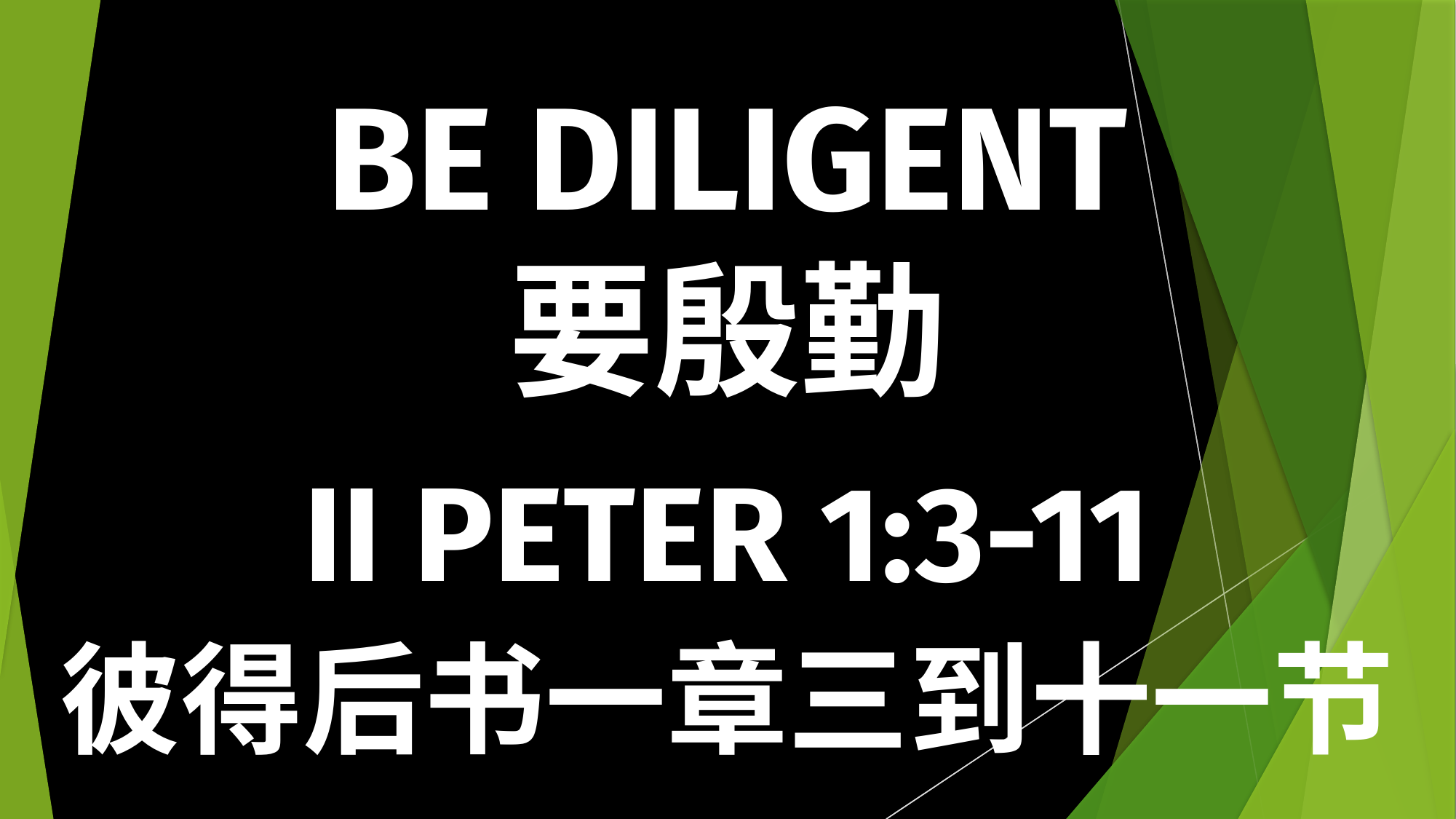

# BE DILIGENT 要殷勤
II PETER 1:3-11
彼得后书一章三到十一节